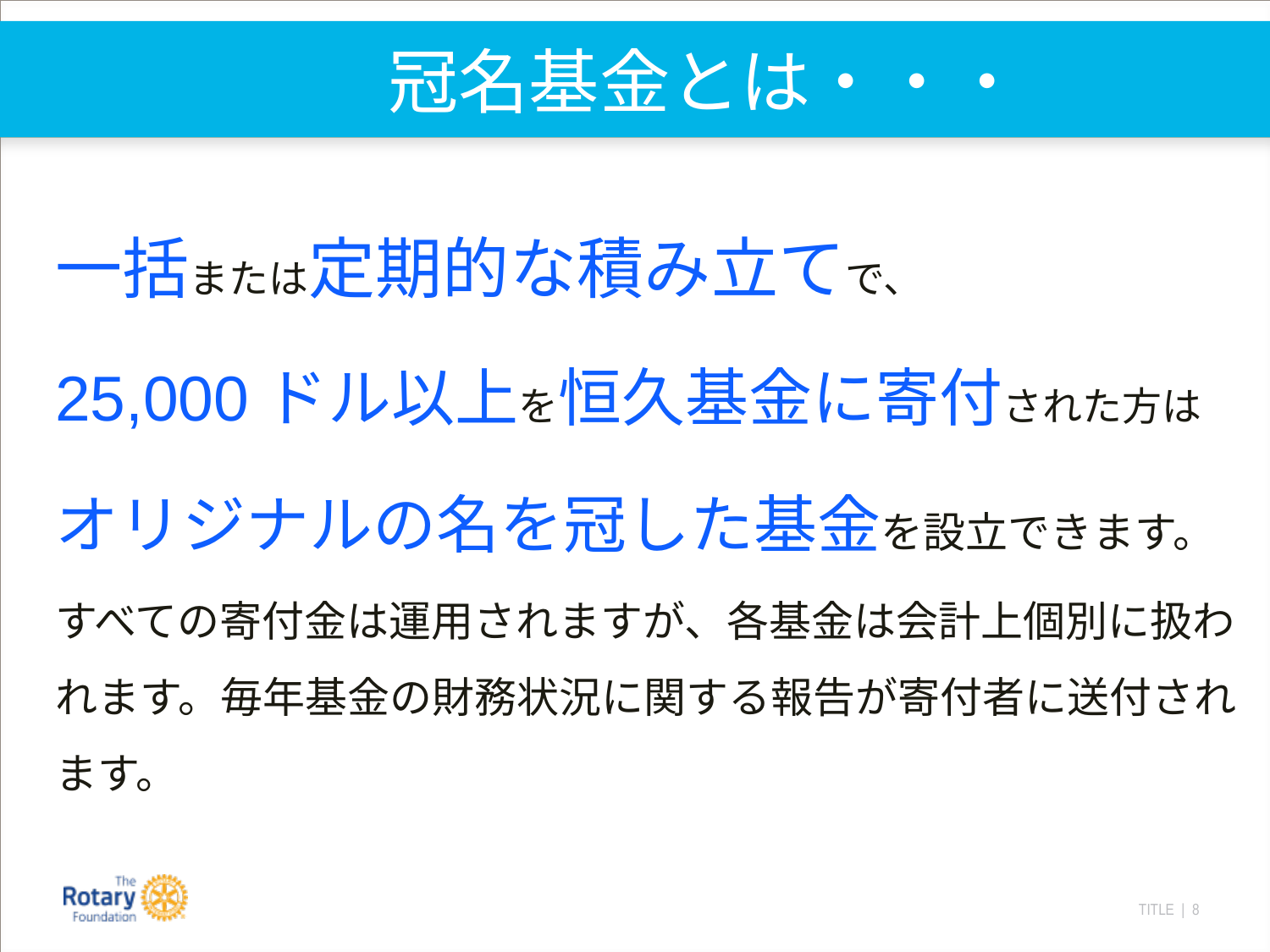

# 冠名基金とは・・・
一括または定期的な積み立てで、
25,000ドル以上を恒久基金に寄付された方は
オリジナルの名を冠した基金を設立できます。
すべての寄付金は運用されますが、各基金は会計上個別に扱われます。毎年基金の財務状況に関する報告が寄付者に送付されます。